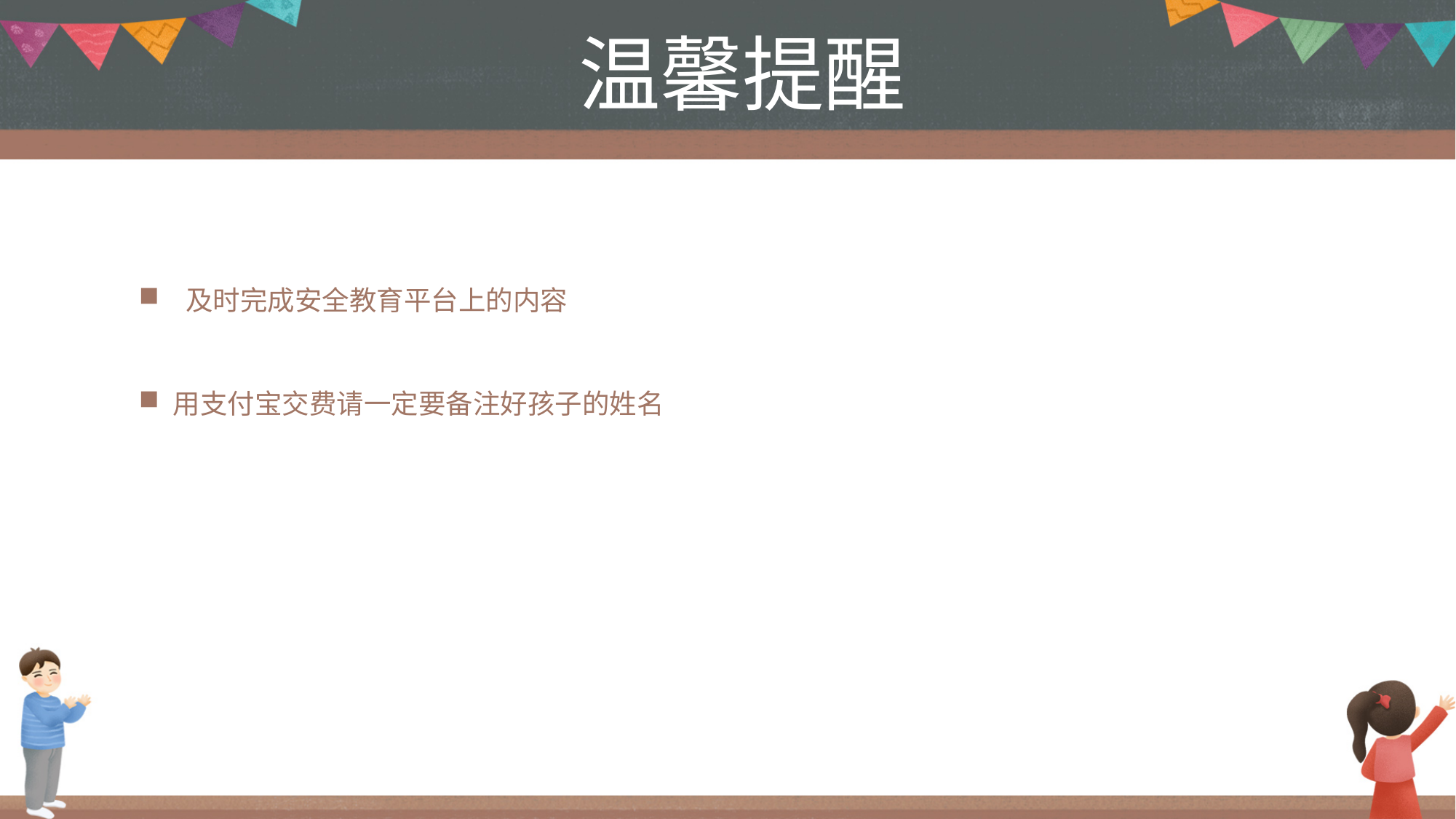

温馨提醒
 及时完成安全教育平台上的内容
用支付宝交费请一定要备注好孩子的姓名